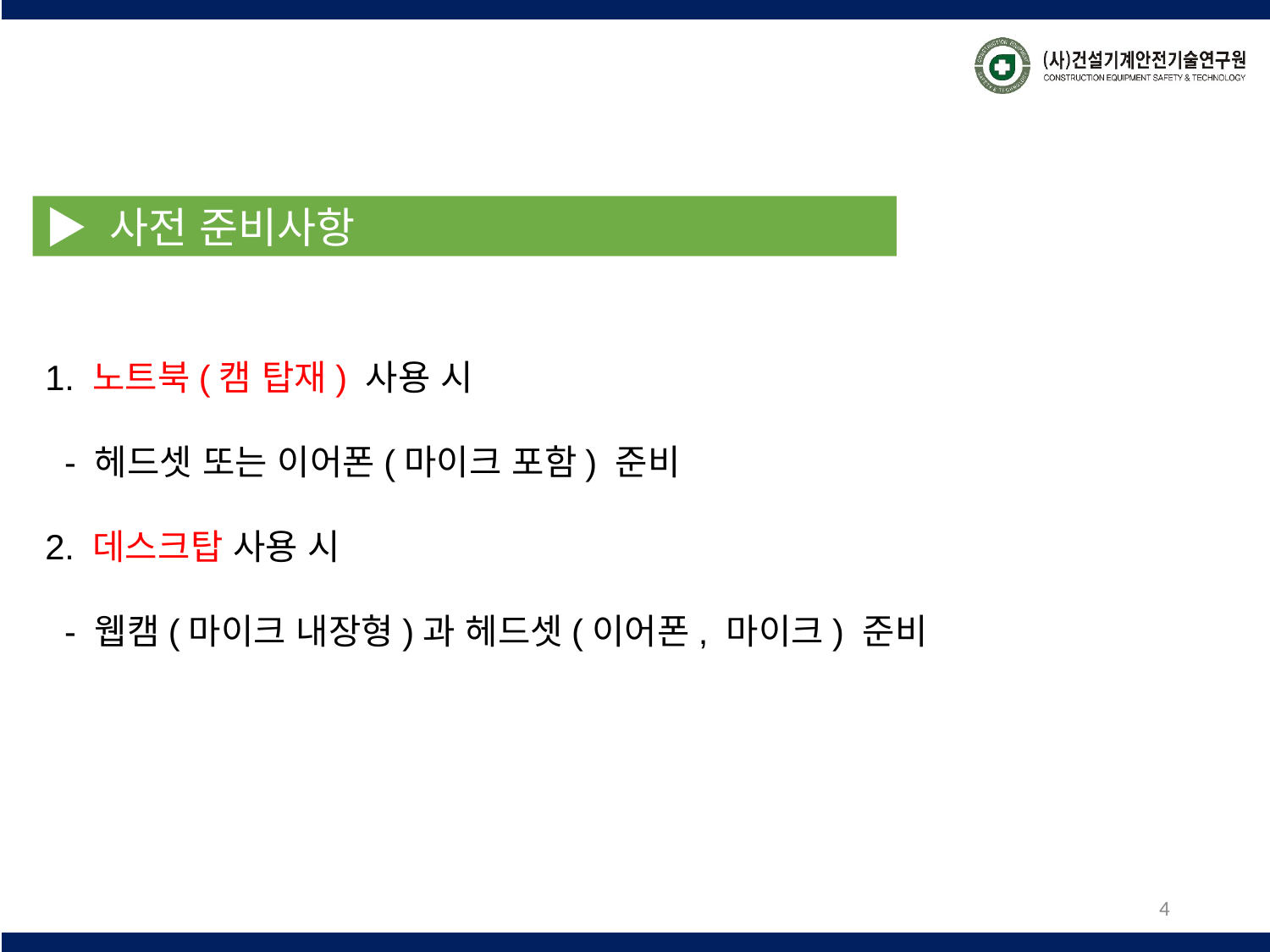

▶ 사전 준비사항
1. 노트북(캠 탑재) 사용 시
  - 헤드셋 또는 이어폰(마이크 포함) 준비
2. 데스크탑 사용 시
  - 웹캠(마이크 내장형)과 헤드셋(이어폰, 마이크) 준비
4